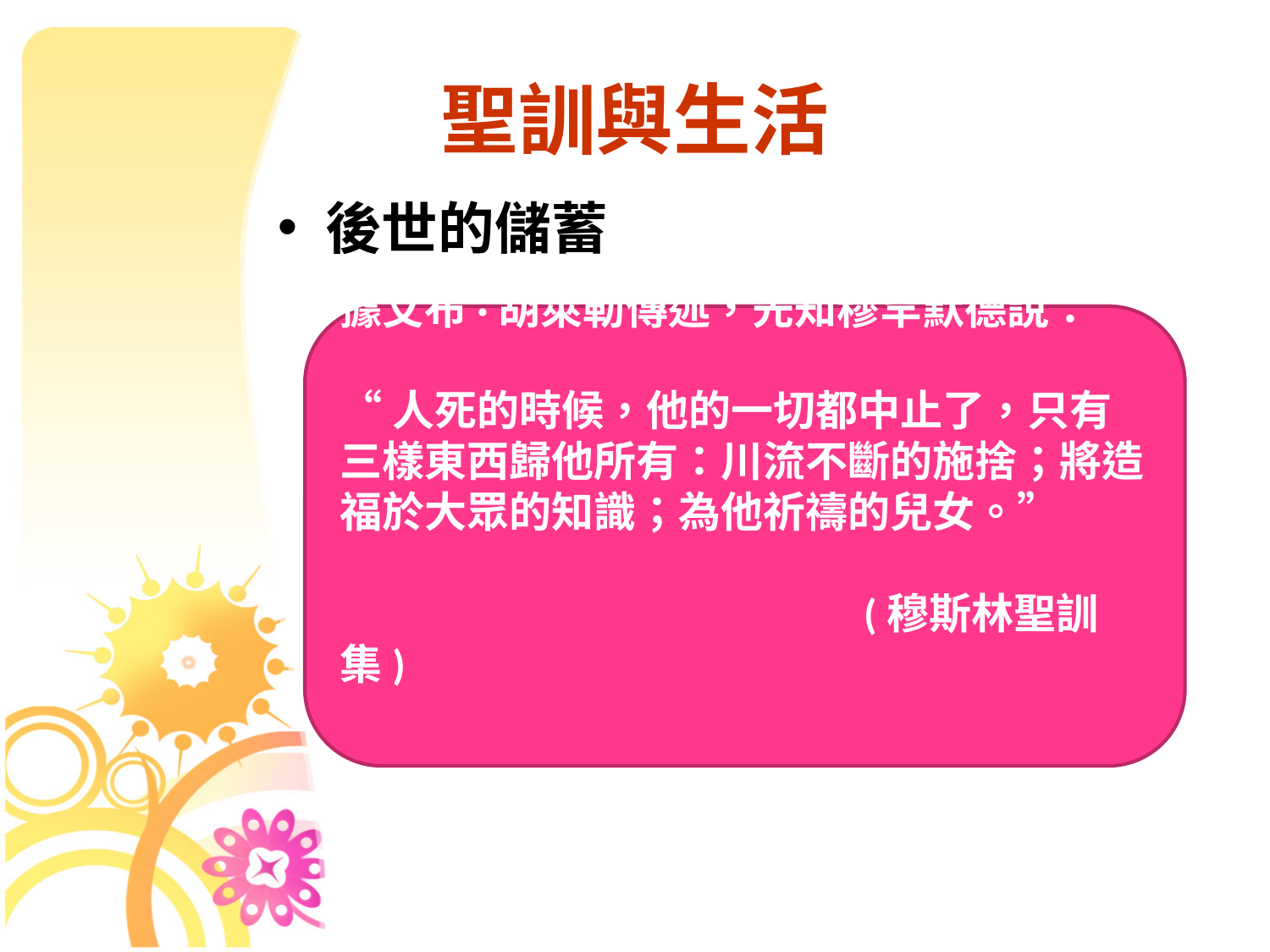

# 聖訓與生活
後世的儲蓄
據艾布·胡萊勒傳述，先知穆罕默德說：

“人死的時候，他的一切都中止了，只有三樣東西歸他所有：川流不斷的施捨；將造福於大眾的知識；為他祈禱的兒女。”

                                                       (穆斯林聖訓集)